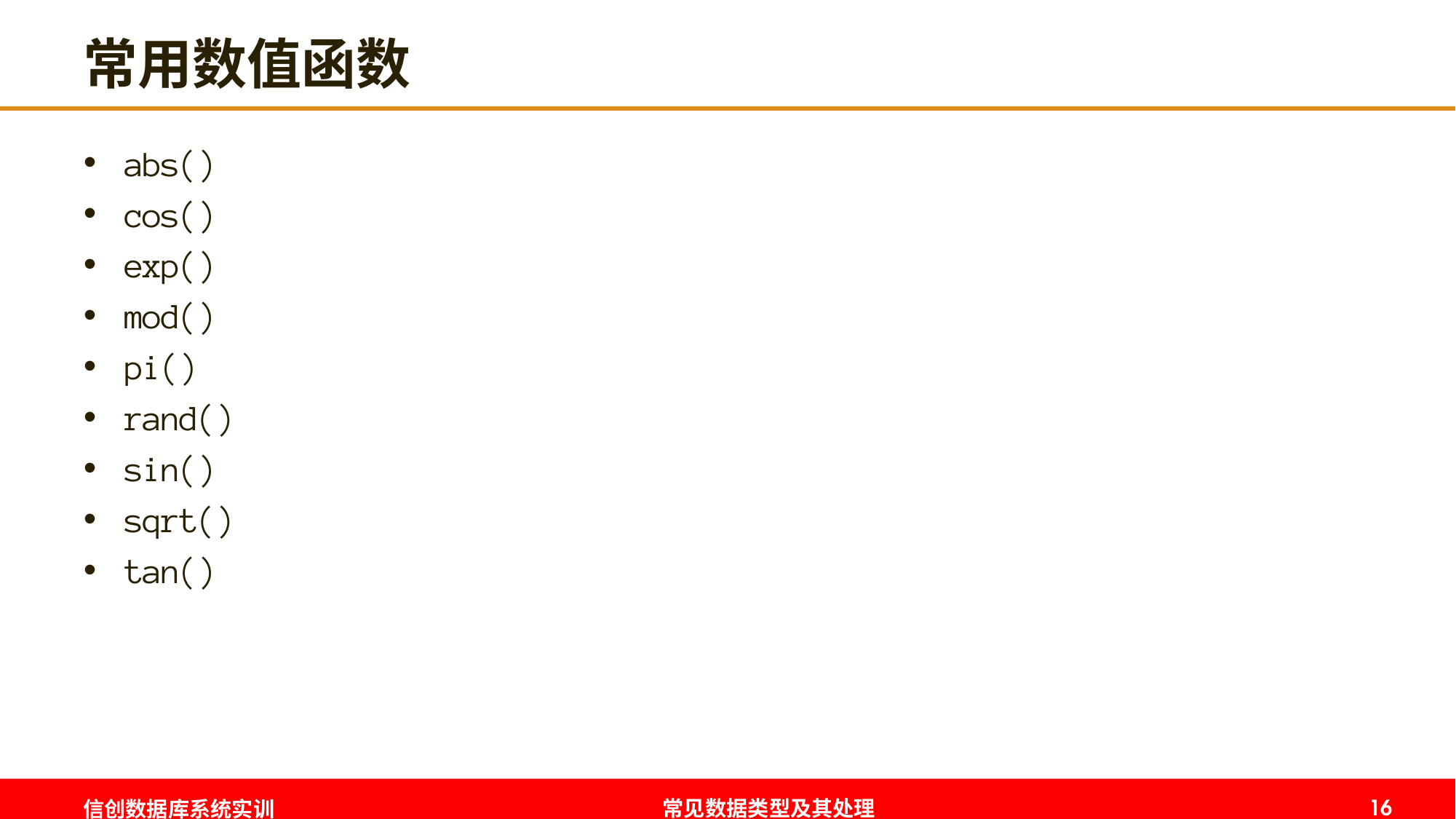

# 常用数值函数
abs()
cos()
exp()
mod()
pi()
rand()
sin()
sqrt()
tan()